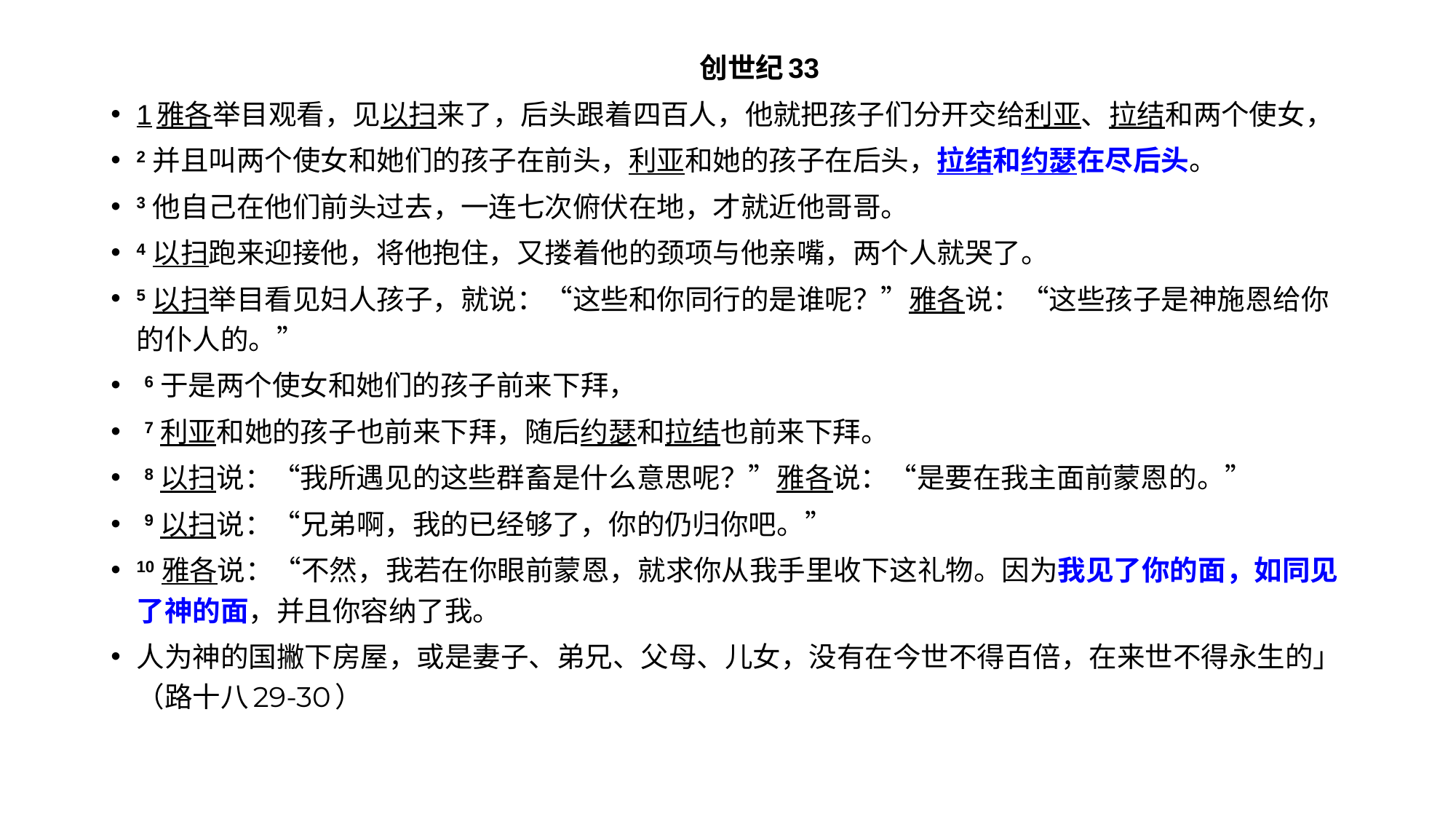

创世纪33
1雅各举目观看，见以扫来了，后头跟着四百人，他就把孩子们分开交给利亚、拉结和两个使女，
2 并且叫两个使女和她们的孩子在前头，利亚和她的孩子在后头，拉结和约瑟在尽后头。
3 他自己在他们前头过去，一连七次俯伏在地，才就近他哥哥。
4 以扫跑来迎接他，将他抱住，又搂着他的颈项与他亲嘴，两个人就哭了。
5 以扫举目看见妇人孩子，就说：“这些和你同行的是谁呢？”雅各说：“这些孩子是神施恩给你的仆人的。”
 6 于是两个使女和她们的孩子前来下拜，
 7 利亚和她的孩子也前来下拜，随后约瑟和拉结也前来下拜。
 8 以扫说：“我所遇见的这些群畜是什么意思呢？”雅各说：“是要在我主面前蒙恩的。”
 9 以扫说：“兄弟啊，我的已经够了，你的仍归你吧。”
10 雅各说：“不然，我若在你眼前蒙恩，就求你从我手里收下这礼物。因为我见了你的面，如同见了神的面，并且你容纳了我。
人为神的国撇下房屋，或是妻子、弟兄、父母、儿女，没有在今世不得百倍，在来世不得永生的」（路十八29-30）